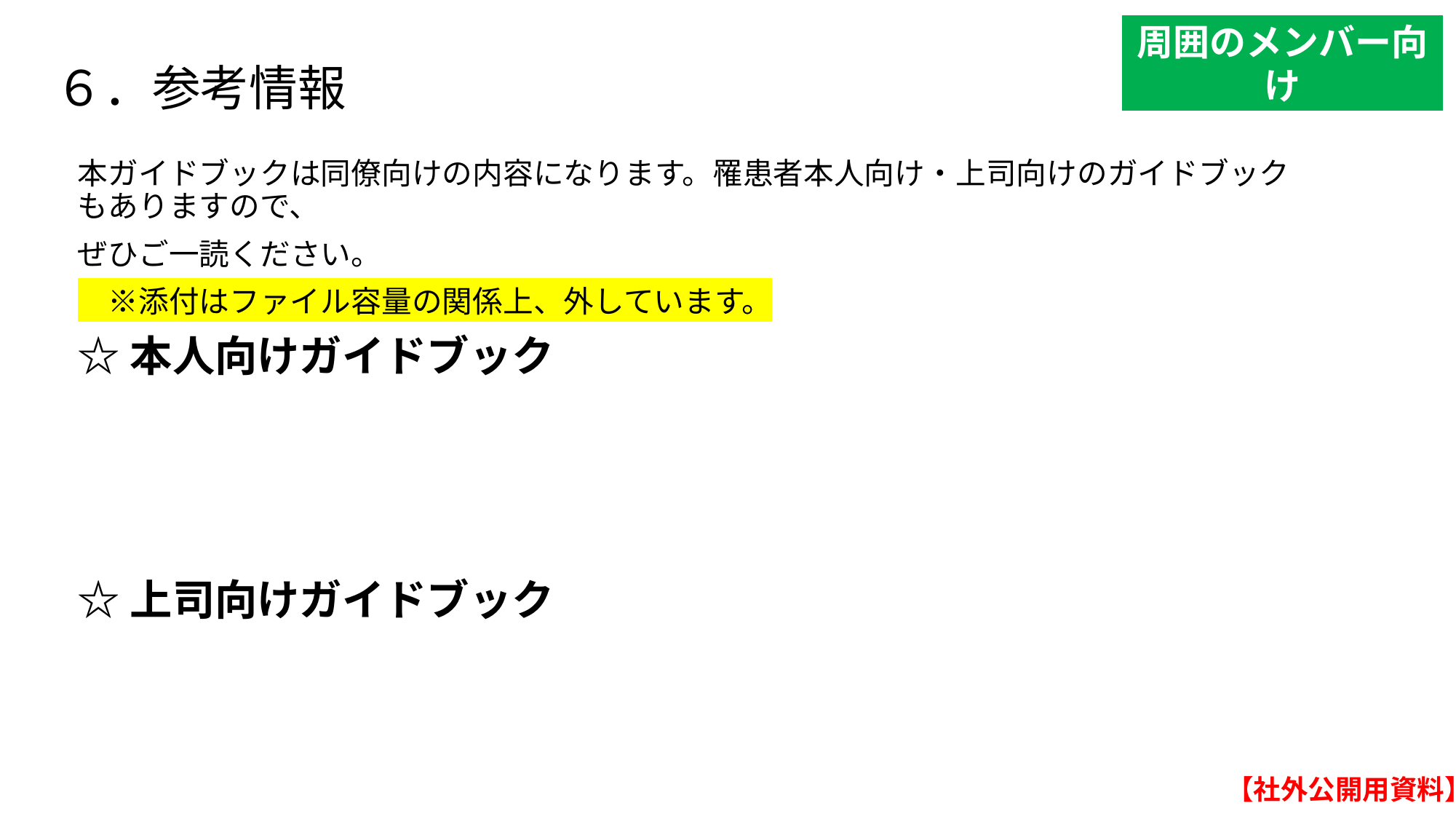

# ６．参考情報
周囲のメンバー向け
本ガイドブックは同僚向けの内容になります。罹患者本人向け・上司向けのガイドブックもありますので、
ぜひご一読ください。
　※添付はファイル容量の関係上、外しています。
☆本人向けガイドブック

☆上司向けガイドブック
【社外公開用資料】